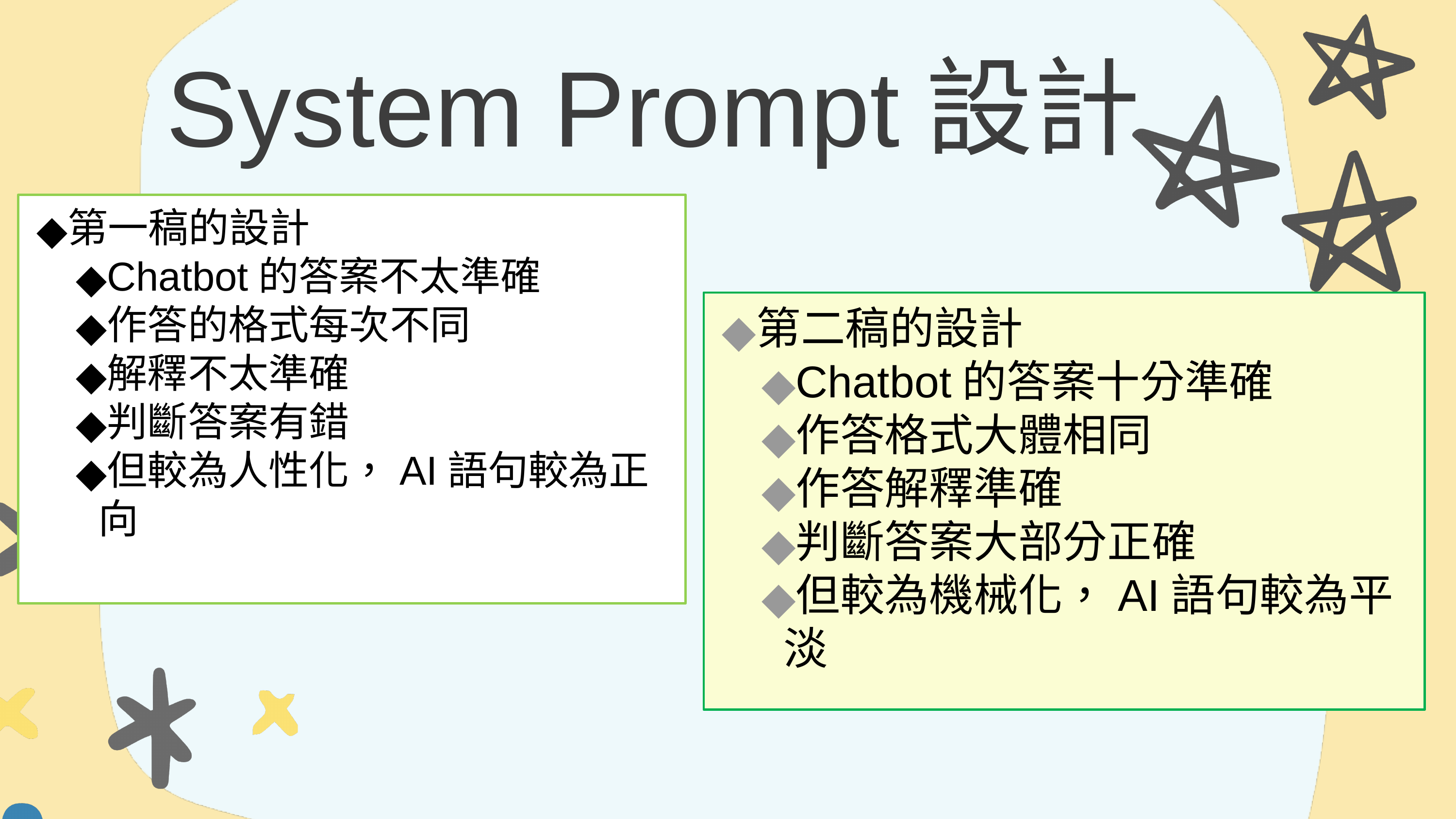

System Prompt設計
第一稿的設計
Chatbot的答案不太準確
作答的格式每次不同
解釋不太準確
判斷答案有錯
但較為人性化，AI語句較為正向
第二稿的設計
Chatbot的答案十分準確
作答格式大體相同
作答解釋準確
判斷答案大部分正確
但較為機械化，AI語句較為平淡